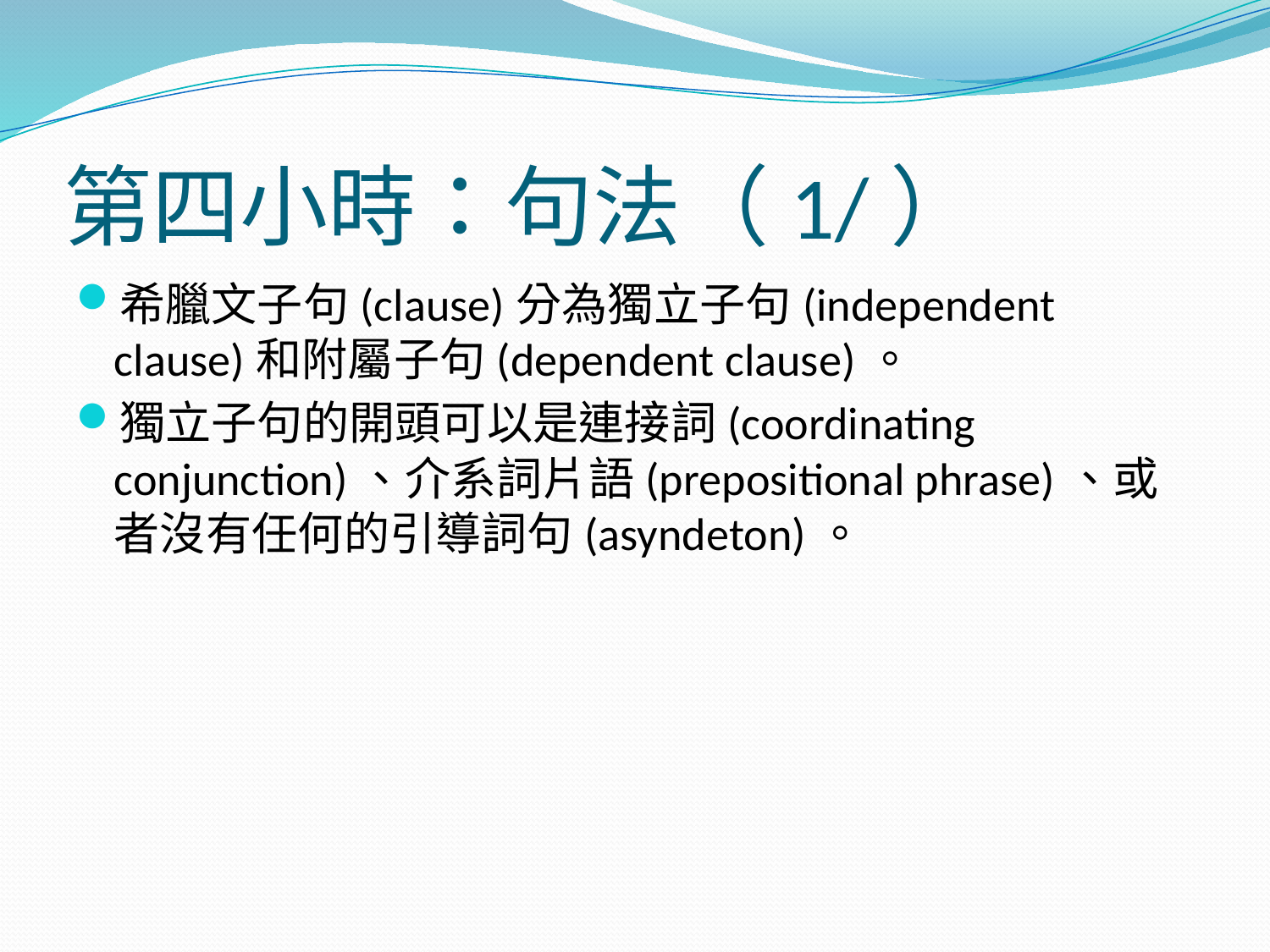

# 第四小時：句法（1/）
希臘文子句(clause)分為獨立子句(independent clause)和附屬子句(dependent clause)。
獨立子句的開頭可以是連接詞(coordinating conjunction)、介系詞片語(prepositional phrase)、或者沒有任何的引導詞句(asyndeton)。